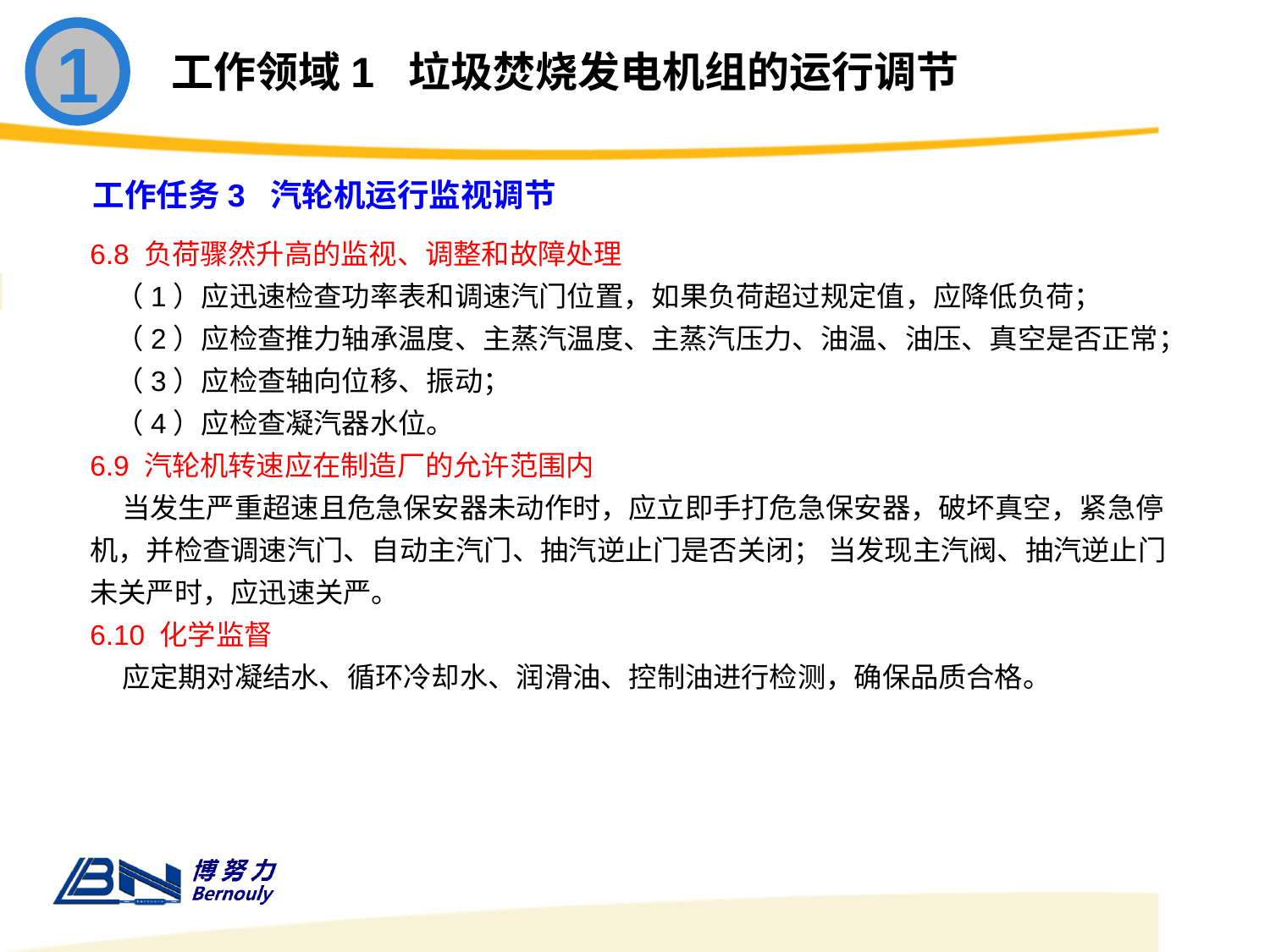

1
工作领域1  垃圾焚烧发电机组的运行调节
工作任务3  汽轮机运行监视调节
6.8 负荷骤然升高的监视、调整和故障处理
   （1）应迅速检查功率表和调速汽门位置，如果负荷超过规定值，应降低负荷；
   （2）应检查推力轴承温度、主蒸汽温度、主蒸汽压力、油温、油压、真空是否正常；
   （3）应检查轴向位移、振动；
   （4）应检查凝汽器水位。
6.9 汽轮机转速应在制造厂的允许范围内
    当发生严重超速且危急保安器未动作时，应立即手打危急保安器，破坏真空，紧急停机，并检查调速汽门、自动主汽门、抽汽逆止门是否关闭； 当发现主汽阀、抽汽逆止门未关严时，应迅速关严。
6.10 化学监督
    应定期对凝结水、循环冷却水、润滑油、控制油进行检测，确保品质合格。